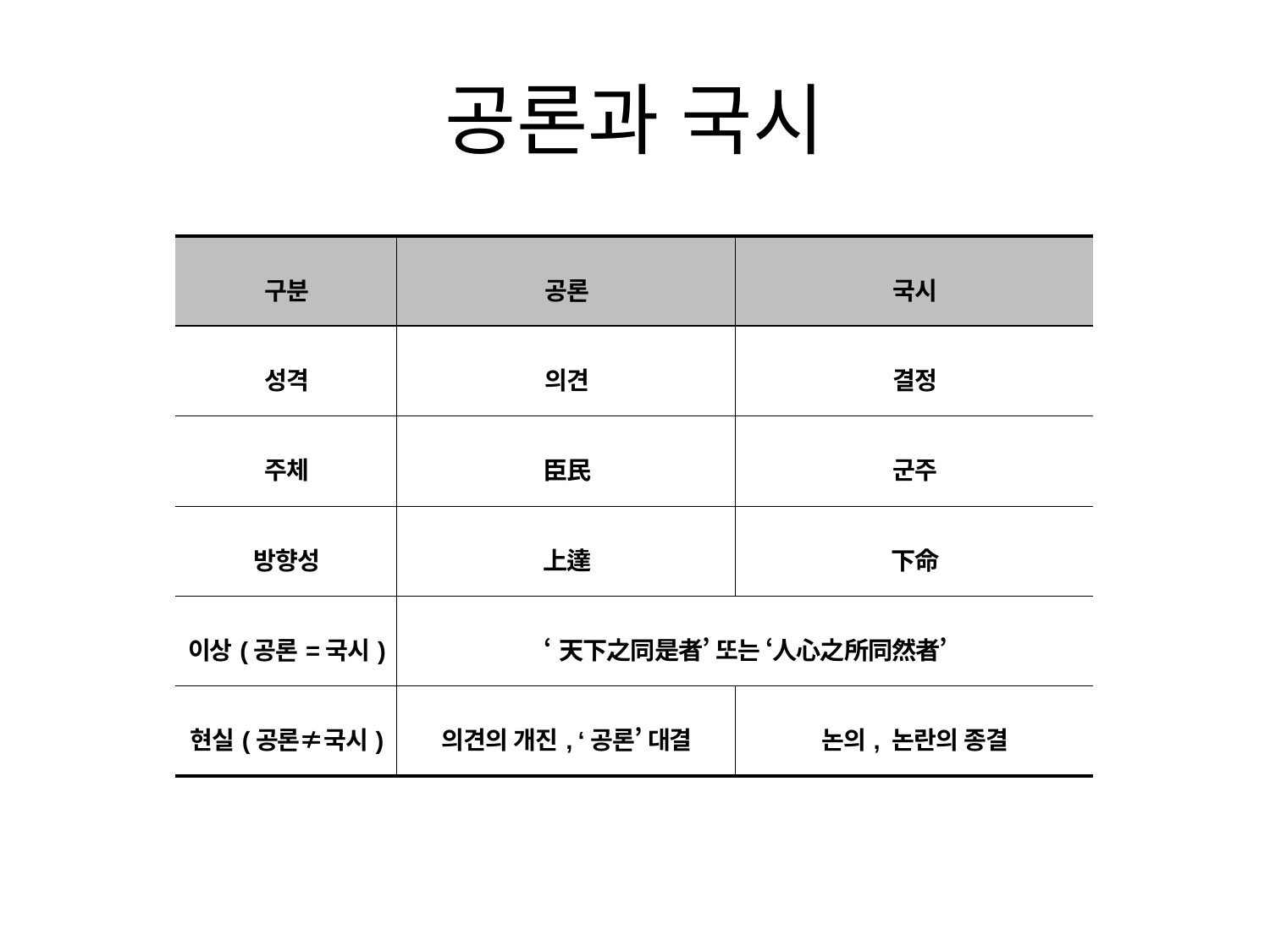

# 공론과 국시
| 구분 | 공론 | 국시 |
| --- | --- | --- |
| 성격 | 의견 | 결정 |
| 주체 | 臣民 | 군주 |
| 방향성 | 上達 | 下命 |
| 이상(공론=국시) | ‘天下之同是者’ 또는 ‘人心之所同然者’ |  |
| 현실(공론≠국시) | 의견의 개진, ‘공론’ 대결 | 논의, 논란의 종결 |